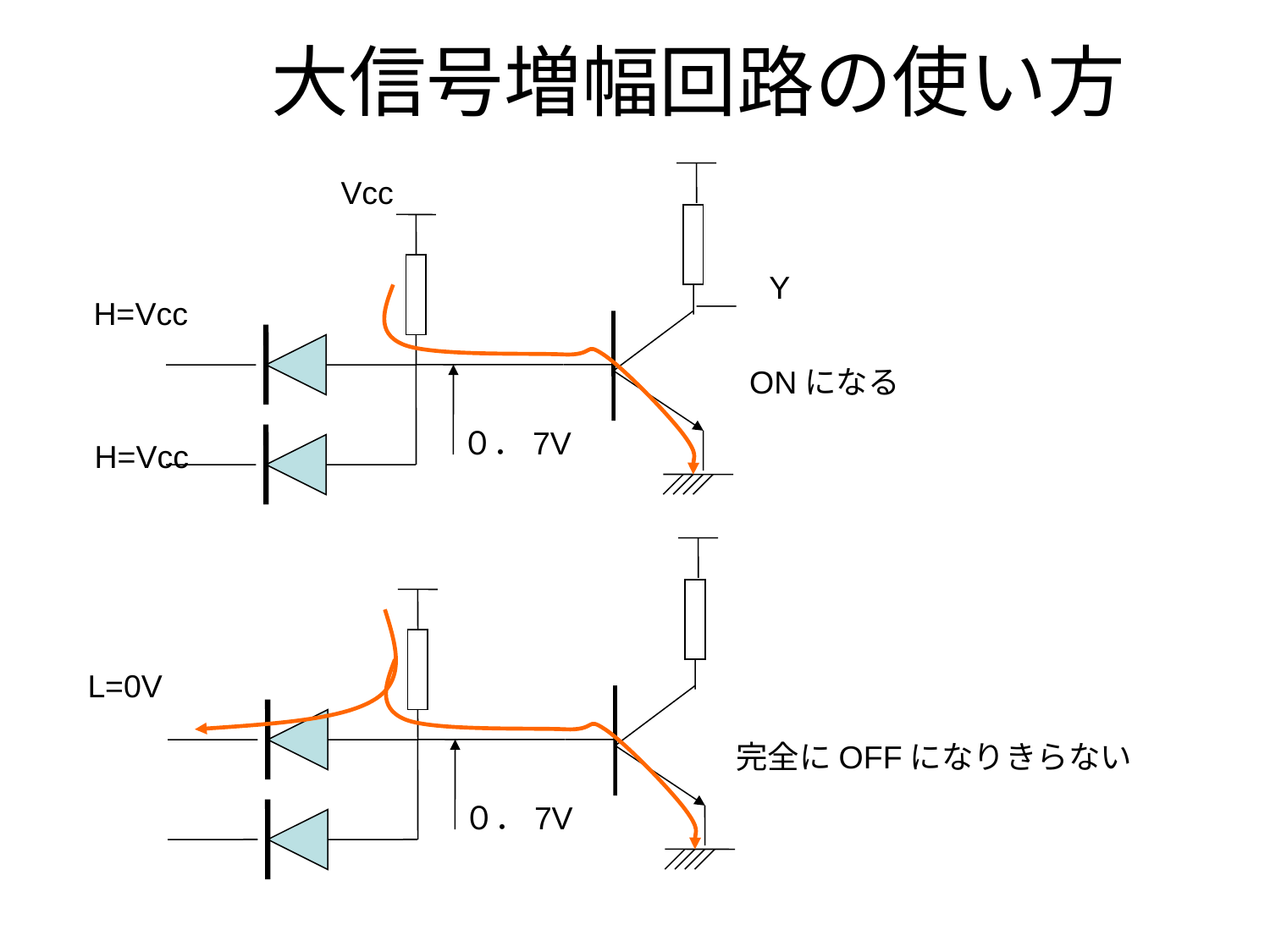

# 大信号増幅回路の使い方

Vcc

Y

H=Vcc

ONになる

０．7V

H=Vcc

L=0V

完全にOFFになりきらない

０．7V